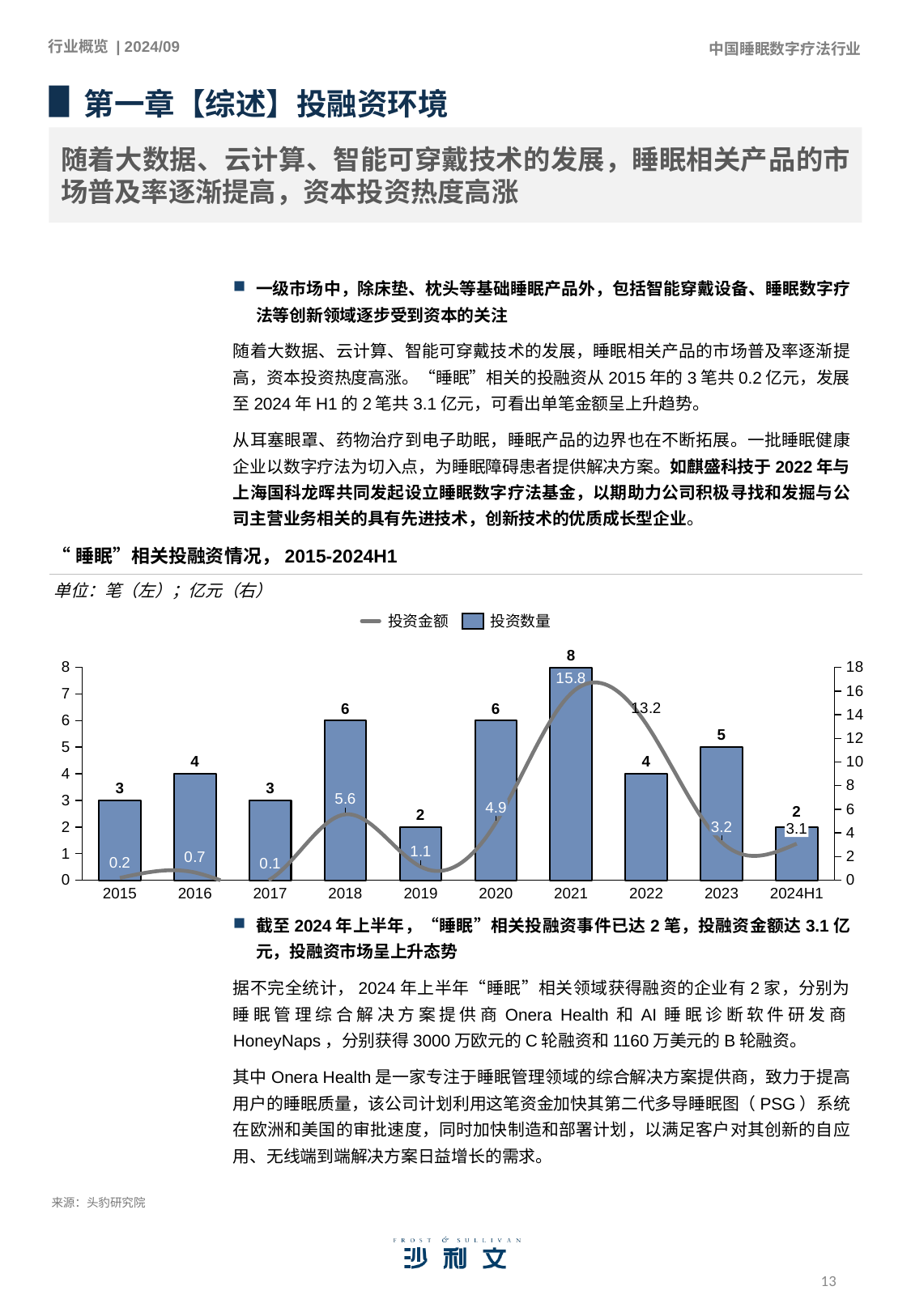

第一章【综述】投融资环境

随着大数据、云计算、智能可穿戴技术的发展，睡眠相关产品的市场普及率逐渐提高，资本投资热度高涨
一级市场中，除床垫、枕头等基础睡眠产品外，包括智能穿戴设备、睡眠数字疗法等创新领域逐步受到资本的关注
随着大数据、云计算、智能可穿戴技术的发展，睡眠相关产品的市场普及率逐渐提高，资本投资热度高涨。“睡眠”相关的投融资从2015年的3笔共0.2亿元，发展至2024年H1的2笔共3.1亿元，可看出单笔金额呈上升趋势。
从耳塞眼罩、药物治疗到电子助眠，睡眠产品的边界也在不断拓展。一批睡眠健康企业以数字疗法为切入点，为睡眠障碍患者提供解决方案。如麒盛科技于2022年与上海国科龙晖共同发起设立睡眠数字疗法基金，以期助力公司积极寻找和发掘与公司主营业务相关的具有先进技术，创新技术的优质成长型企业。
“睡眠”相关投融资情况，2015-2024H1
单位：笔（左）；亿元（右）

投资金额
投资数量

### Chart

| Category |  |  |
|---|---|---|
4.9
3.2
3.1
2015
2016
2017
2018
2019
2020
2021
2022
2023
2024H1
截至2024年上半年，“睡眠”相关投融资事件已达2笔，投融资金额达3.1亿元，投融资市场呈上升态势
据不完全统计，2024年上半年“睡眠”相关领域获得融资的企业有2家，分别为睡眠管理综合解决方案提供商Onera Health和AI睡眠诊断软件研发商HoneyNaps，分别获得3000万欧元的C轮融资和1160万美元的B轮融资。
其中Onera Health是一家专注于睡眠管理领域的综合解决方案提供商，致力于提高用户的睡眠质量，该公司计划利用这笔资金加快其第二代多导睡眠图（PSG）系统在欧洲和美国的审批速度，同时加快制造和部署计划，以满足客户对其创新的自应用、无线端到端解决方案日益增长的需求。
来源：头豹研究院